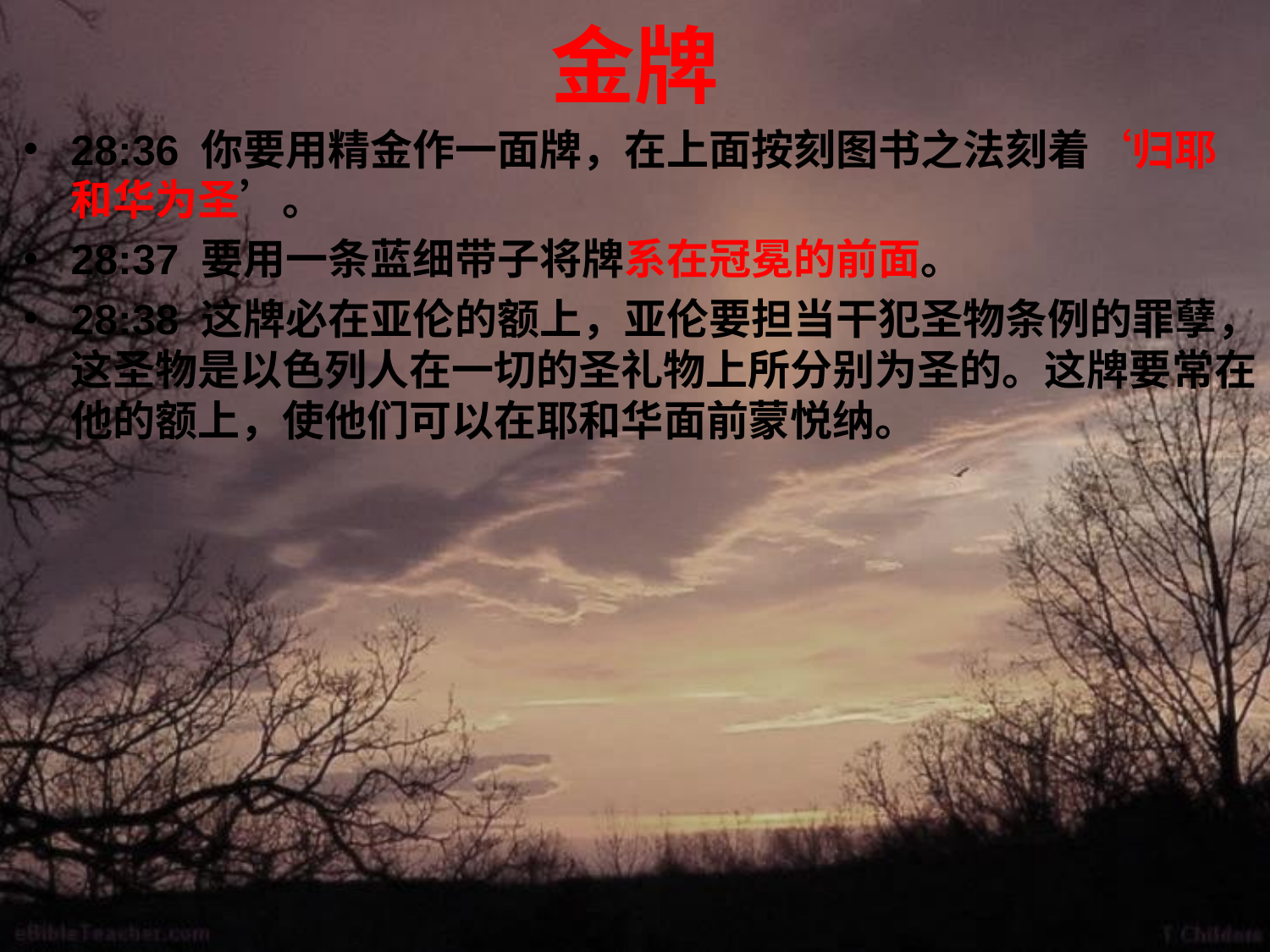

# 金牌
28:36 你要用精金作一面牌，在上面按刻图书之法刻着‘归耶和华为圣’。
28:37 要用一条蓝细带子将牌系在冠冕的前面。
28:38 这牌必在亚伦的额上，亚伦要担当干犯圣物条例的罪孽，这圣物是以色列人在一切的圣礼物上所分别为圣的。这牌要常在他的额上，使他们可以在耶和华面前蒙悦纳。